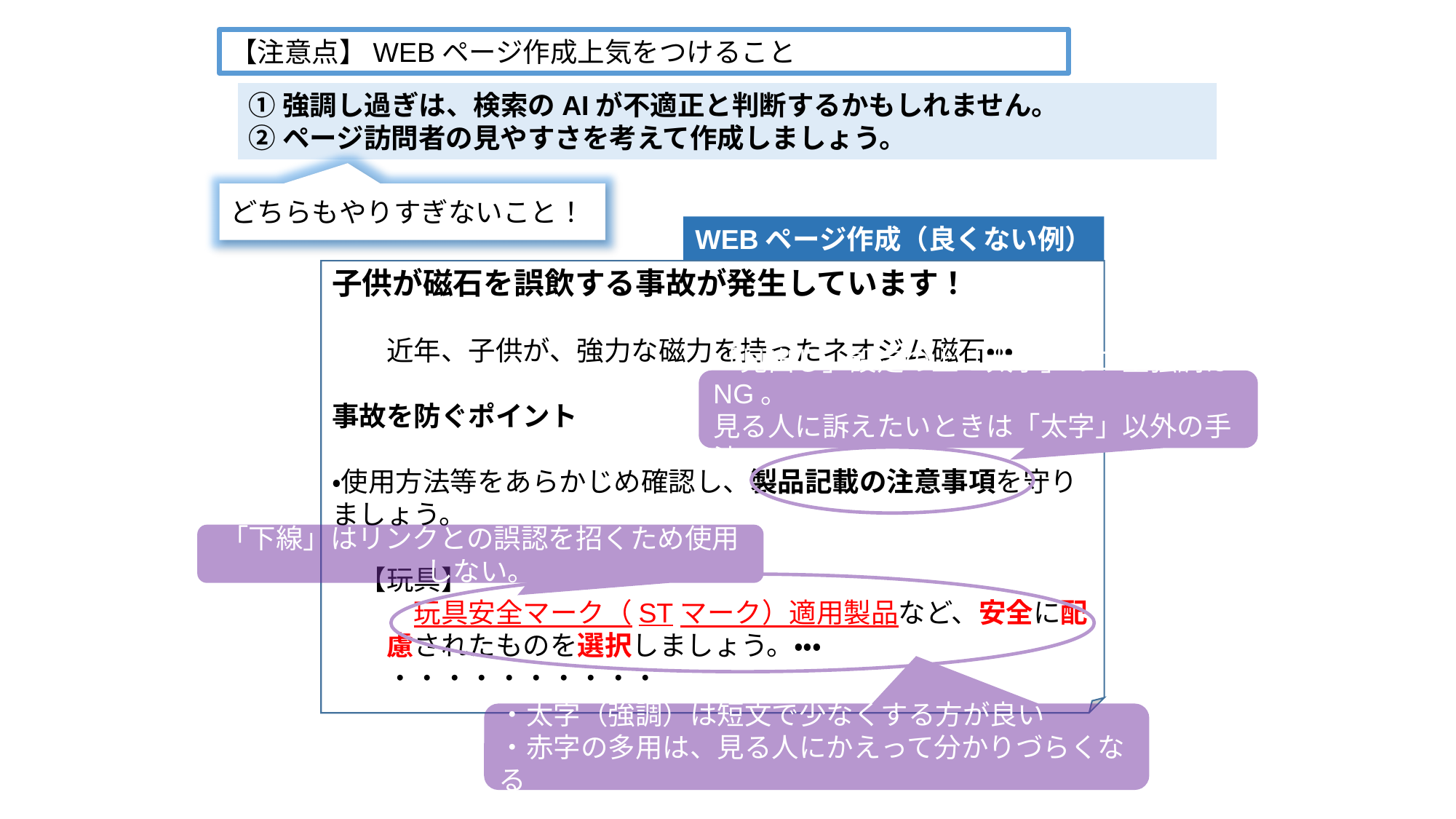

【注意点】WEBページ作成上気をつけること
①強調し過ぎは、検索のAIが不適正と判断するかもしれません。
②ページ訪問者の見やすさを考えて作成しましょう。
どちらもやりすぎないこと！
WEBページ作成（良くない例）
子供が磁石を誤飲する事故が発生しています！
　　
　　近年、子供が、強力な磁力を持ったネオジム磁石・・・

事故を防ぐポイント
・使用方法等をあらかじめ確認し、製品記載の注意事項を守りましょう。
　【玩具】
　玩具安全マーク（STマーク）適用製品など、安全に配慮されたものを選択しましょう。・・・
・・・・・・・・・・
「見出し」設定の上「太字」の二重強調はNG。
見る人に訴えたいときは「太字」以外の手法で

「下線」はリンクとの誤認を招くため使用しない。

・太字（強調）は短文で少なくする方が良い
・赤字の多用は、見る人にかえって分かりづらくなる